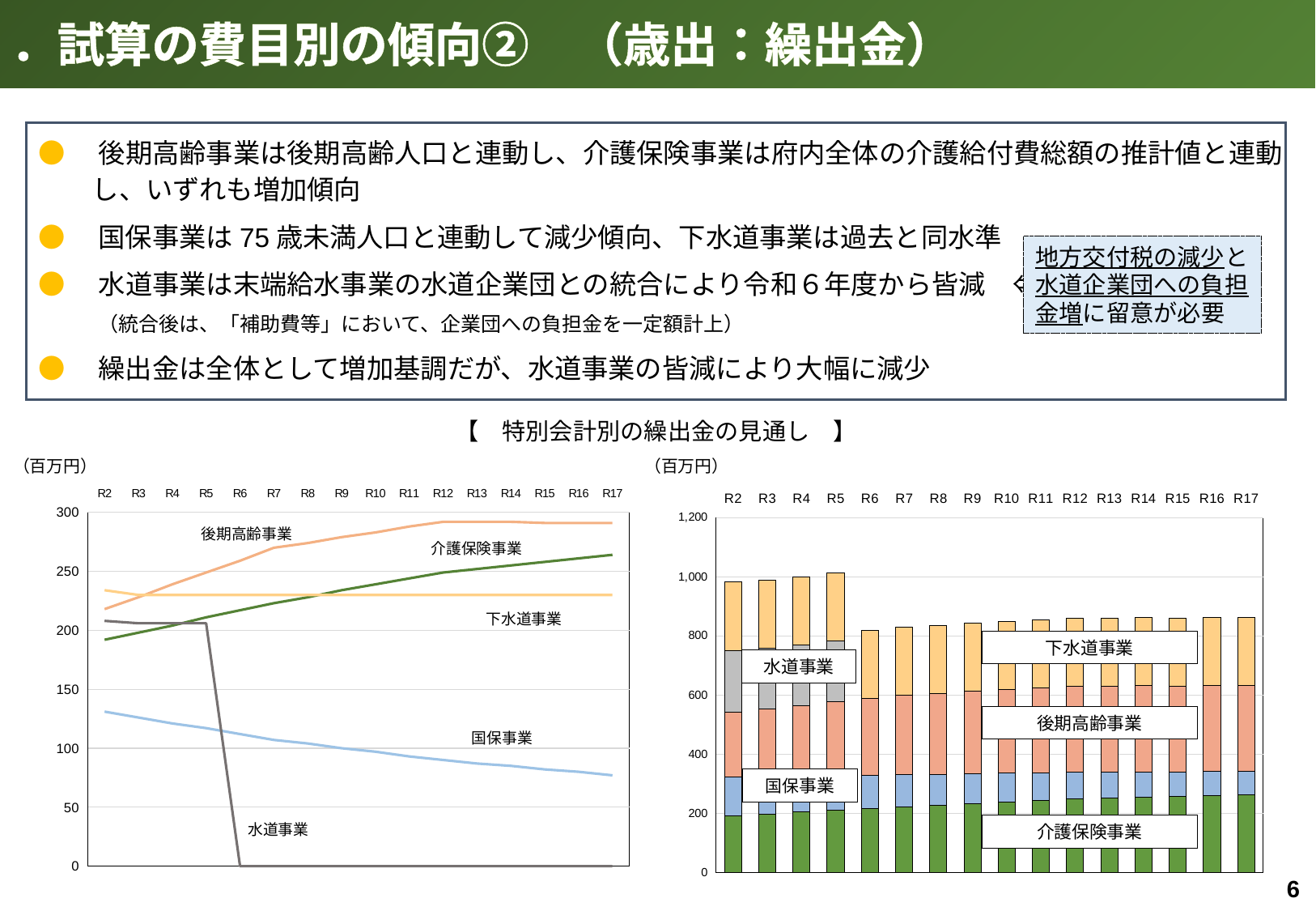

4．試算の費目別の傾向②　（歳出：繰出金）

●　後期高齢事業は後期高齢人口と連動し、介護保険事業は府内全体の介護給付費総額の推計値と連動
　　し、いずれも増加傾向
●　国保事業は75歳未満人口と連動して減少傾向、下水道事業は過去と同水準
●　水道事業は末端給水事業の水道企業団との統合により令和６年度から皆減　⇔
　　 （統合後は、「補助費等」において、企業団への負担金を一定額計上）
●　繰出金は全体として増加基調だが、水道事業の皆減により大幅に減少
地方交付税の減少と水道企業団への負担金増に留意が必要
【　特別会計別の繰出金の見通し　】
（百万円）
（百万円）

### Chart

| Category |  |  |  |  |  |
|---|---|---|---|---|---|
| R2 | 192.0 | 131.0 | 218.0 | 208.0 | 234.0 |
| R3 | 198.0 | 126.0 | 228.0 | 206.0 | 230.0 |
| R4 | 204.0 | 121.0 | 239.0 | 206.0 | 230.0 |
| R5 | 211.0 | 117.0 | 249.0 | 206.0 | 230.0 |
| R6 | 217.0 | 112.0 | 259.0 | 0.0 | 230.0 |
| R7 | 223.0 | 107.0 | 270.0 | 0.0 | 230.0 |
| R8 | 228.0 | 104.0 | 274.0 | 0.0 | 230.0 |
| R9 | 234.0 | 100.0 | 279.0 | 0.0 | 230.0 |
| R10 | 239.0 | 97.0 | 283.0 | 0.0 | 230.0 |
| R11 | 244.0 | 93.0 | 288.0 | 0.0 | 230.0 |
| R12 | 249.0 | 90.0 | 292.0 | 0.0 | 230.0 |
| R13 | 252.0 | 87.0 | 292.0 | 0.0 | 230.0 |
| R14 | 255.0 | 85.0 | 292.0 | 0.0 | 230.0 |
| R15 | 258.0 | 82.0 | 291.0 | 0.0 | 230.0 |
| R16 | 261.0 | 80.0 | 291.0 | 0.0 | 230.0 |
| R17 | 264.0 | 77.0 | 291.0 | 0.0 | 230.0 |

### Chart

| Category |  |  |  |  |  |
|---|---|---|---|---|---|
| R2 | 131.0 | 218.0 | 192.0 | 208.0 | 234.0 |
| R3 | 126.0 | 228.0 | 198.0 | 206.0 | 230.0 |
| R4 | 121.0 | 239.0 | 204.0 | 206.0 | 230.0 |
| R5 | 117.0 | 249.0 | 211.0 | 206.0 | 230.0 |
| R6 | 112.0 | 259.0 | 217.0 | 0.0 | 230.0 |
| R7 | 107.0 | 270.0 | 223.0 | 0.0 | 230.0 |
| R8 | 104.0 | 274.0 | 228.0 | 0.0 | 230.0 |
| R9 | 100.0 | 279.0 | 234.0 | 0.0 | 230.0 |
| R10 | 97.0 | 283.0 | 239.0 | 0.0 | 230.0 |
| R11 | 93.0 | 288.0 | 244.0 | 0.0 | 230.0 |
| R12 | 90.0 | 292.0 | 249.0 | 0.0 | 230.0 |
| R13 | 87.0 | 292.0 | 252.0 | 0.0 | 230.0 |
| R14 | 85.0 | 292.0 | 255.0 | 0.0 | 230.0 |
| R15 | 82.0 | 291.0 | 258.0 | 0.0 | 230.0 |
| R16 | 80.0 | 291.0 | 261.0 | 0.0 | 230.0 |
| R17 | 77.0 | 291.0 | 264.0 | 0.0 | 230.0 |
後期高齢事業
介護保険事業
下水道事業
水道事業
後期高齢事業
国保事業
国保事業
介護保険事業
6